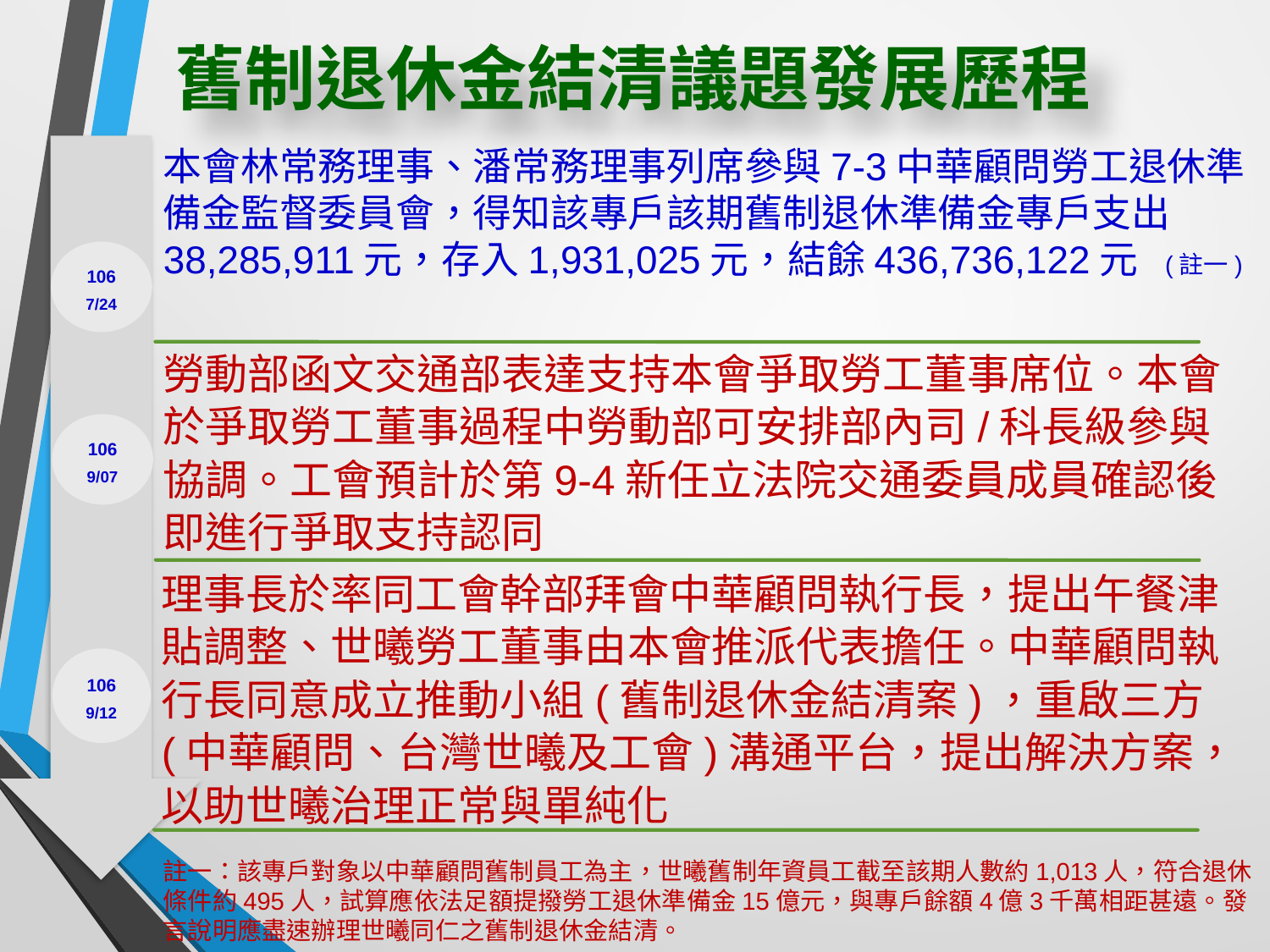

舊制退休金結清議題發展歷程
本會林常務理事、潘常務理事列席參與7-3中華顧問勞工退休準備金監督委員會，得知該專戶該期舊制退休準備金專戶支出38,285,911元，存入1,931,025元，結餘436,736,122元  (註一)

106
7/24

勞動部函文交通部表達支持本會爭取勞工董事席位。本會於爭取勞工董事過程中勞動部可安排部內司/科長級參與協調。工會預計於第9-4新任立法院交通委員成員確認後即進行爭取支持認同
106
9/07
理事長於率同工會幹部拜會中華顧問執行長，提出午餐津貼調整、世曦勞工董事由本會推派代表擔任。中華顧問執行長同意成立推動小組(舊制退休金結清案)，重啟三方(中華顧問、台灣世曦及工會)溝通平台，提出解決方案，以助世曦治理正常與單純化
106
9/12
註一：該專戶對象以中華顧問舊制員工為主，世曦舊制年資員工截至該期人數約1,013人，符合退休條件約495人，試算應依法足額提撥勞工退休準備金15億元，與專戶餘額4億3千萬相距甚遠。發言說明應盡速辦理世曦同仁之舊制退休金結清。